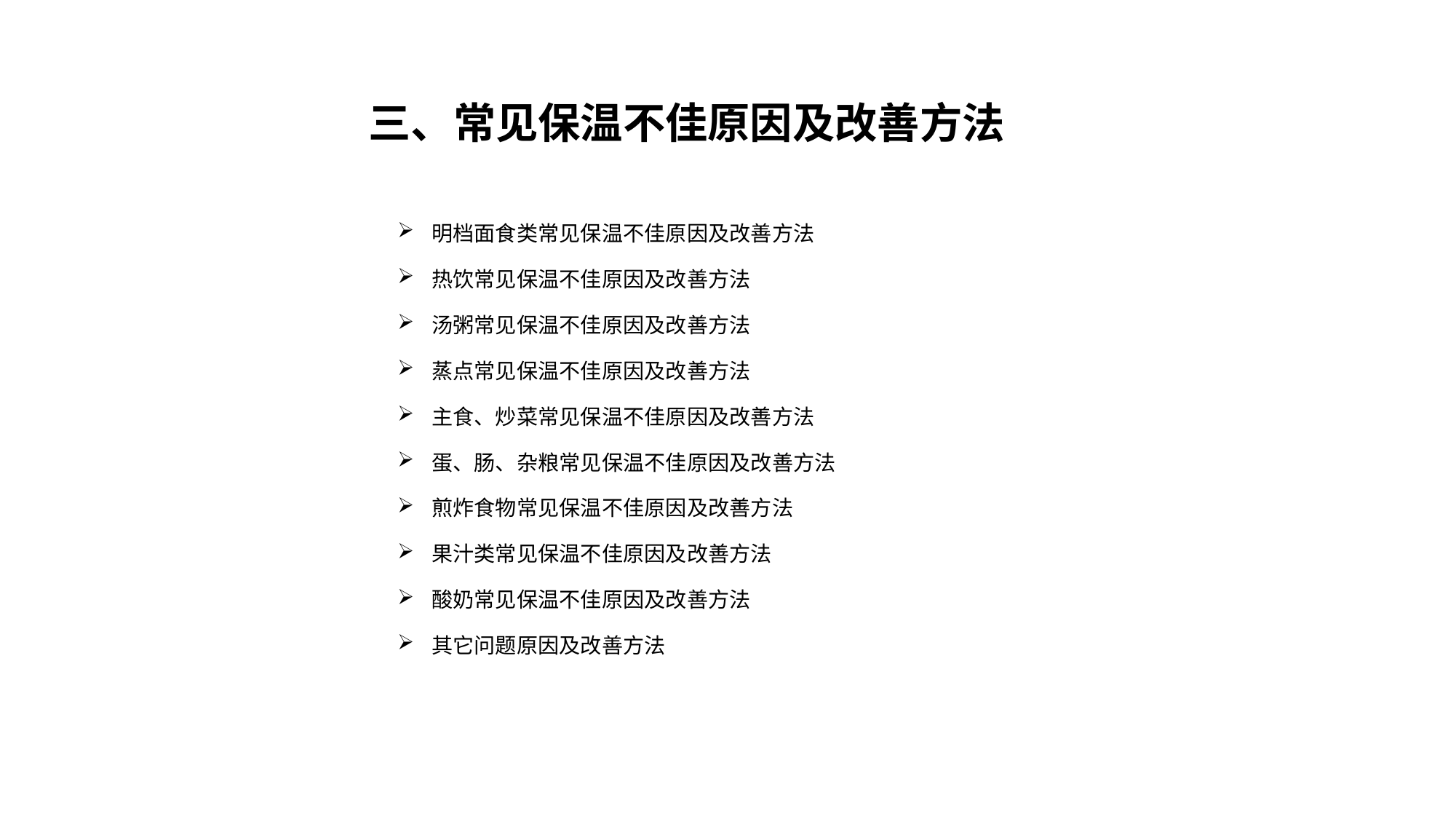

三、常见保温不佳原因及改善方法
明档面食类常见保温不佳原因及改善方法
热饮常见保温不佳原因及改善方法
汤粥常见保温不佳原因及改善方法
蒸点常见保温不佳原因及改善方法
主食、炒菜常见保温不佳原因及改善方法
蛋、肠、杂粮常见保温不佳原因及改善方法
煎炸食物常见保温不佳原因及改善方法
果汁类常见保温不佳原因及改善方法
酸奶常见保温不佳原因及改善方法
其它问题原因及改善方法